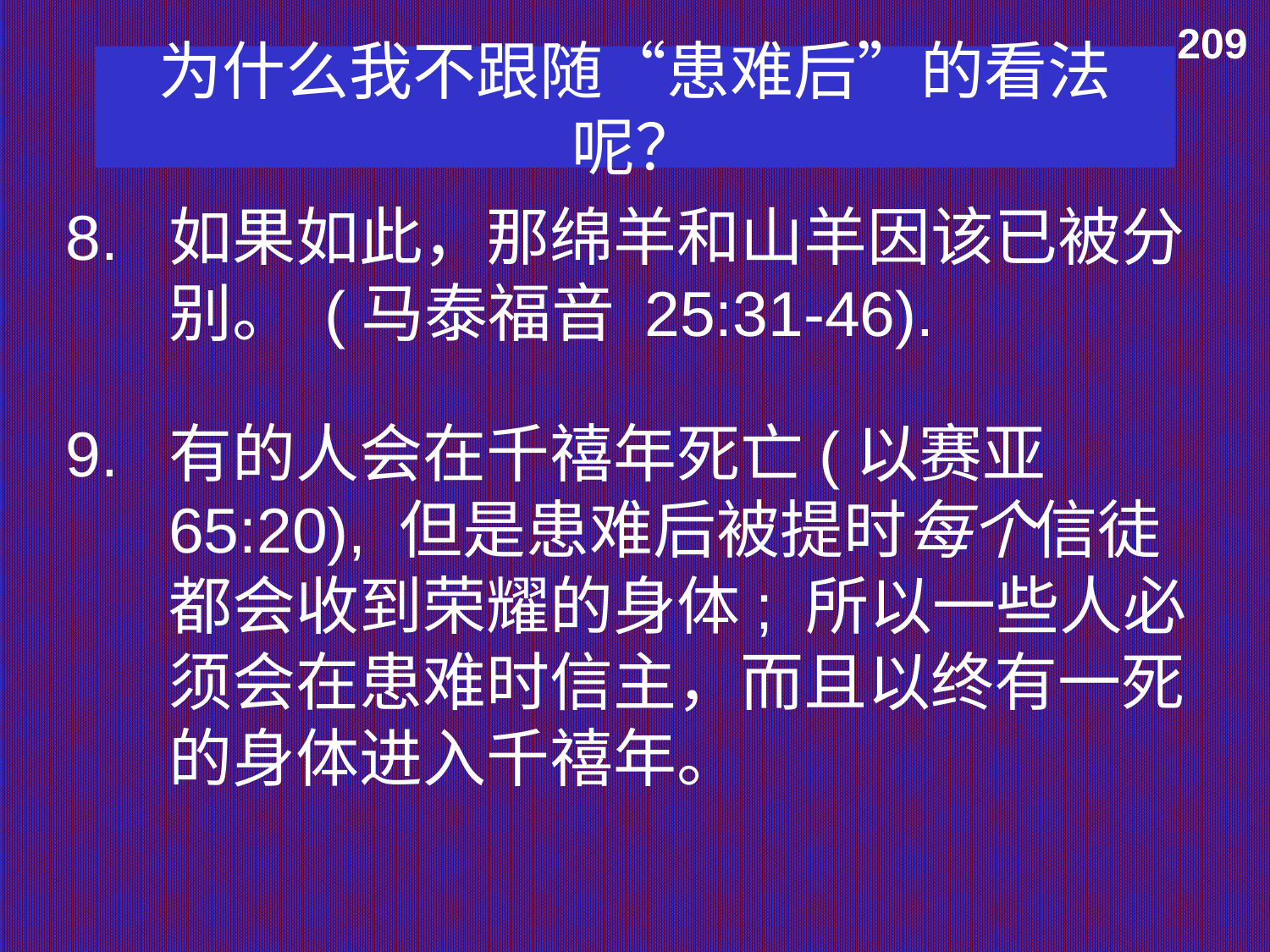

209
# 为什么我不跟随“患难后”的看法呢？
8.	如果如此，那绵羊和山羊因该已被分别。 (马泰福音 25:31-46).
9.	有的人会在千禧年死亡(以赛亚 65:20), 但是患难后被提时每个信徒都会收到荣耀的身体; 所以一些人必须会在患难时信主，而且以终有一死的身体进入千禧年。